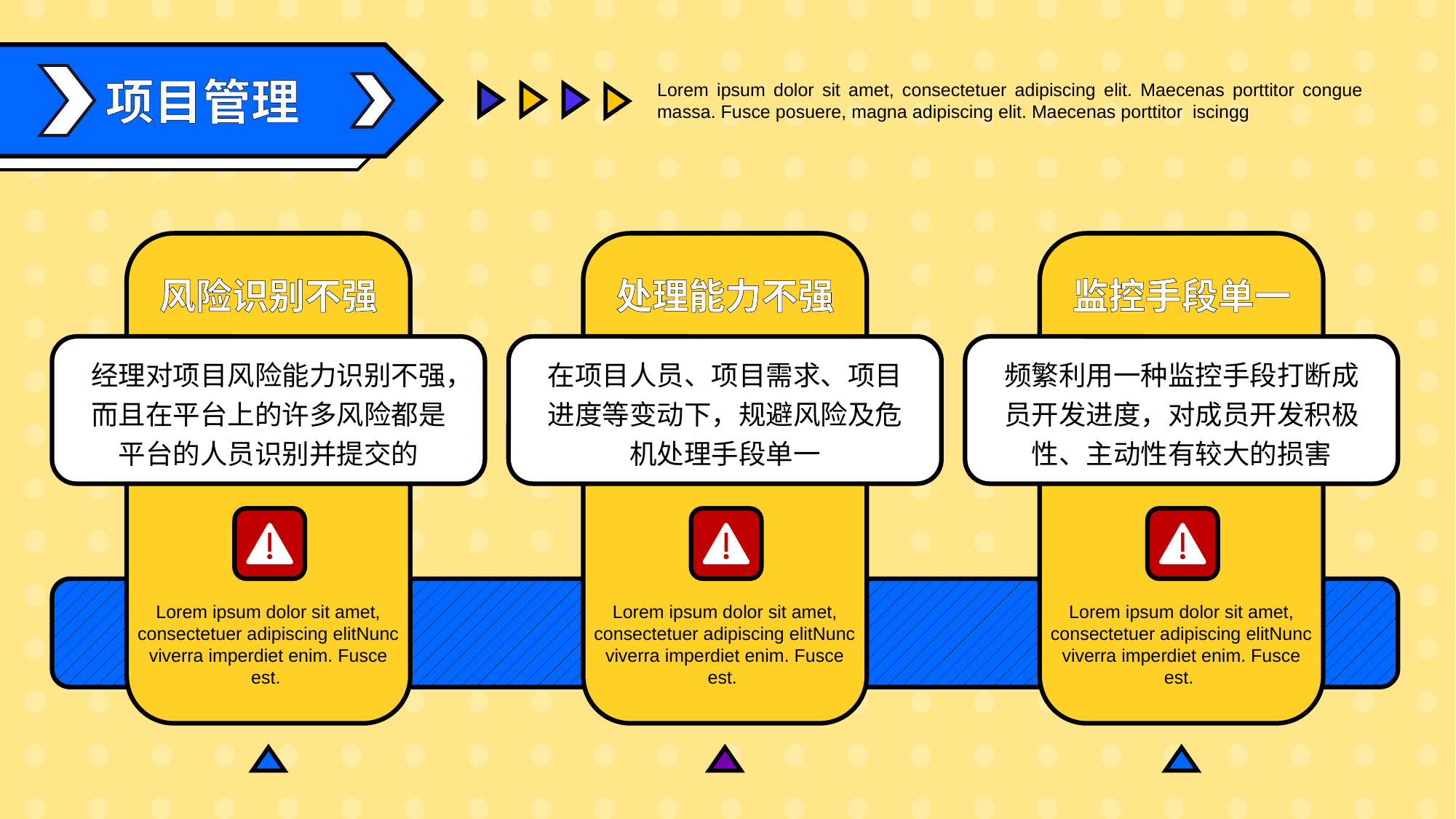

项目管理
Lorem ipsum dolor sit amet, consectetuer adipiscing elit. Maecenas porttitor congue massa. Fusce posuere, magna adipiscing elit. Maecenas porttitor  iscingg

风险识别不强
处理能力不强
监控手段单一

经理对项目风险能力识别不强，而且在平台上的许多风险都是平台的人员识别并提交的
在项目人员、项目需求、项目进度等变动下，规避风险及危机处理手段单一
频繁利用一种监控手段打断成员开发进度，对成员开发积极性、主动性有较大的损害

Lorem ipsum dolor sit amet, consectetuer adipiscing elitNunc viverra imperdiet enim. Fusce est.
Lorem ipsum dolor sit amet, consectetuer adipiscing elitNunc viverra imperdiet enim. Fusce est.
Lorem ipsum dolor sit amet, consectetuer adipiscing elitNunc viverra imperdiet enim. Fusce est.